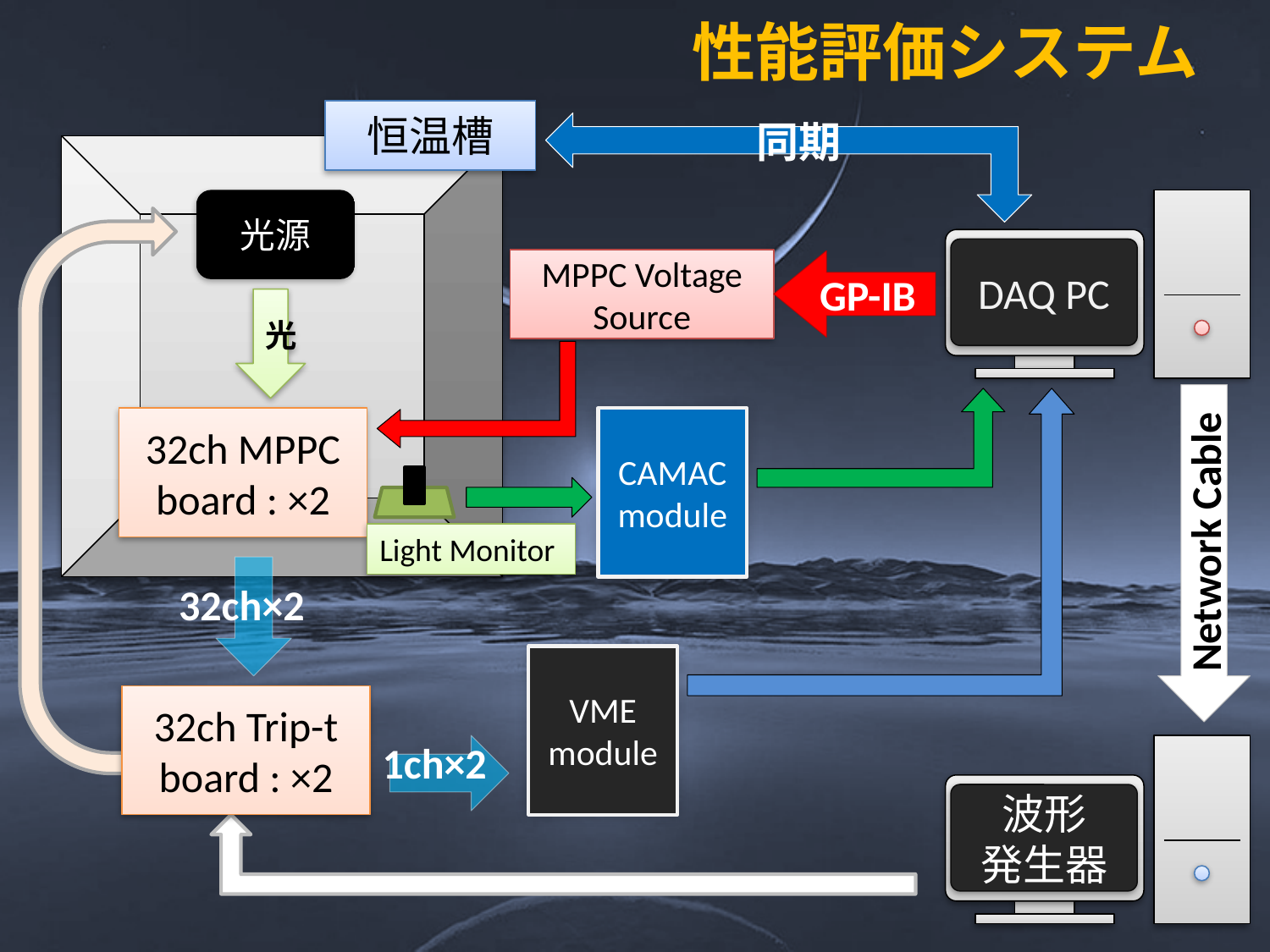

# 性能評価システム
恒温槽
同期

光源

DAQ PC

MPPC Voltage Source
GP-IB
光

32ch MPPC board : ×2
CAMAC
module

Network Cable
Light Monitor

32ch×2
VME
module
32ch Trip-t board : ×2

1ch×2

波形
発生器